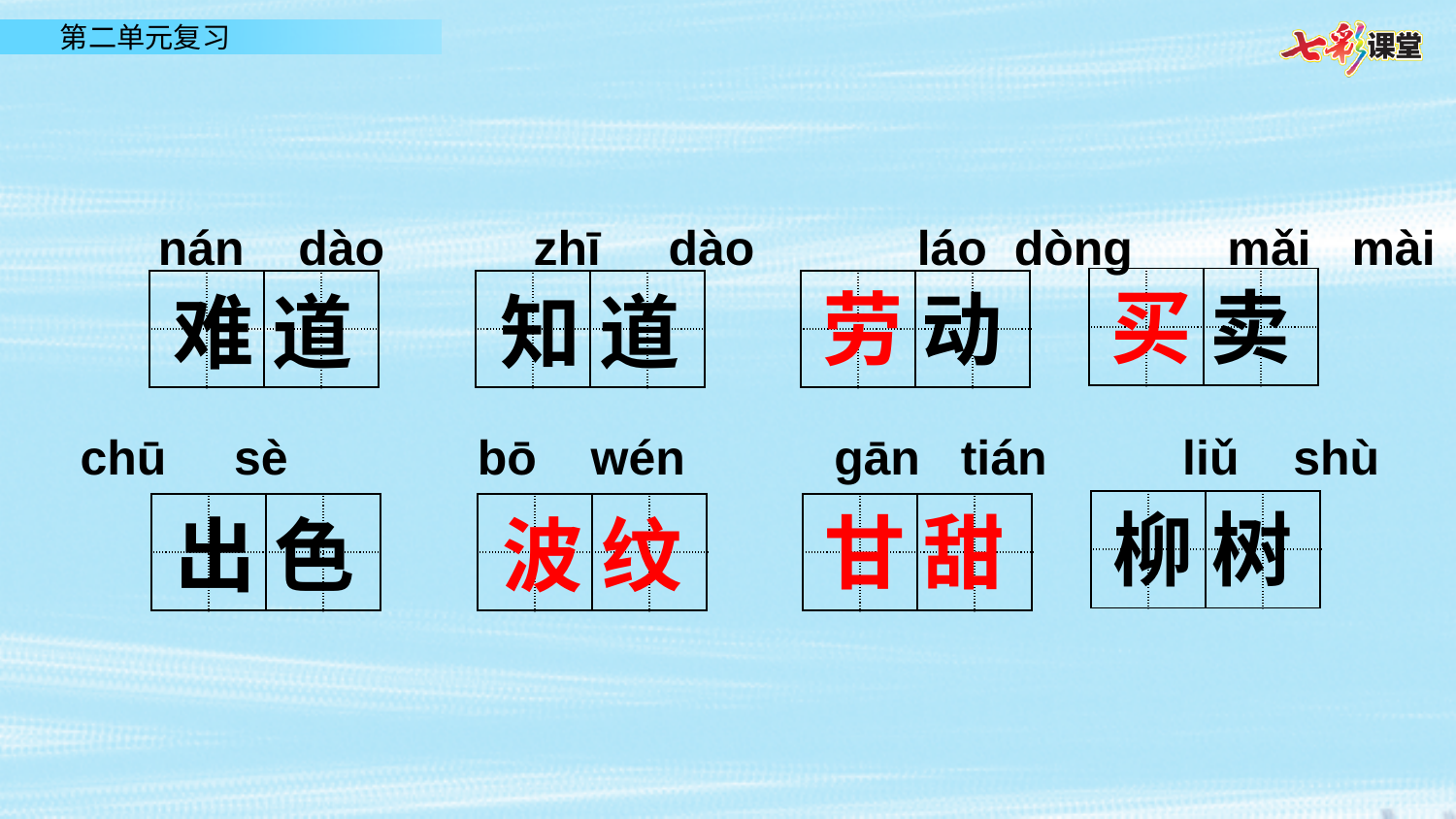

nán    dào           zhī     dào            láo  dòng       mǎi   mài
|  |  |  |  |
| --- | --- | --- | --- |
|  |  |  |  |
买 卖
|  |  |  |  |
| --- | --- | --- | --- |
|  |  |  |  |
|  |  |  |  |
| --- | --- | --- | --- |
|  |  |  |  |
|  |  |  |  |
| --- | --- | --- | --- |
|  |  |  |  |
劳 动
难 道
知 道
chū     sè              bō    wén           gān   tián          liǔ    shù
|  |  |  |  |
| --- | --- | --- | --- |
|  |  |  |  |
柳 树
|  |  |  |  |
| --- | --- | --- | --- |
|  |  |  |  |
|  |  |  |  |
| --- | --- | --- | --- |
|  |  |  |  |
|  |  |  |  |
| --- | --- | --- | --- |
|  |  |  |  |
甘 甜
出 色
波 纹